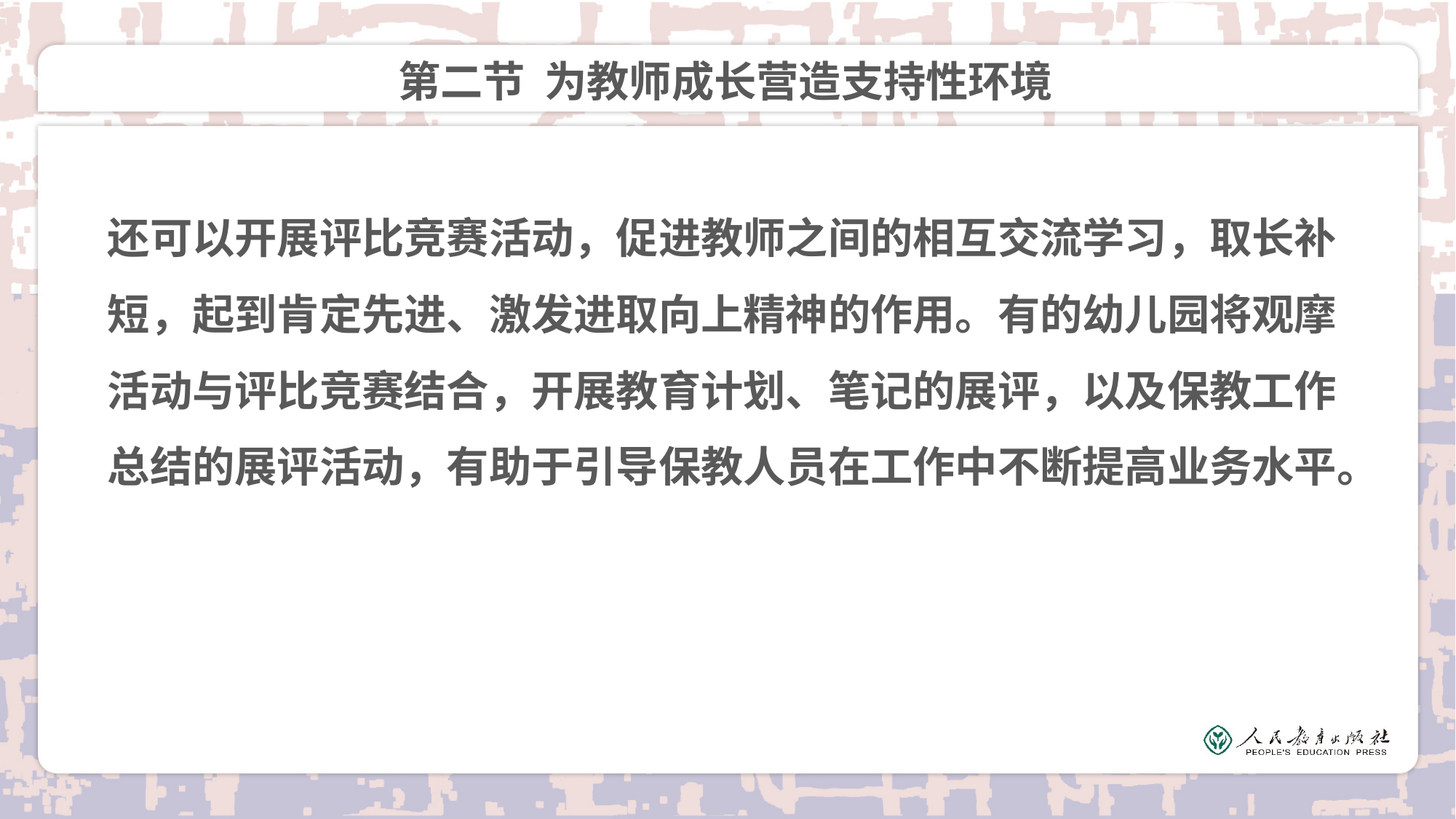

# 第二节  为教师成长营造支持性环境
还可以开展评比竞赛活动，促进教师之间的相互交流学习，取长补短，起到肯定先进、激发进取向上精神的作用。有的幼儿园将观摩活动与评比竞赛结合，开展教育计划、笔记的展评，以及保教工作总结的展评活动，有助于引导保教人员在工作中不断提高业务水平。